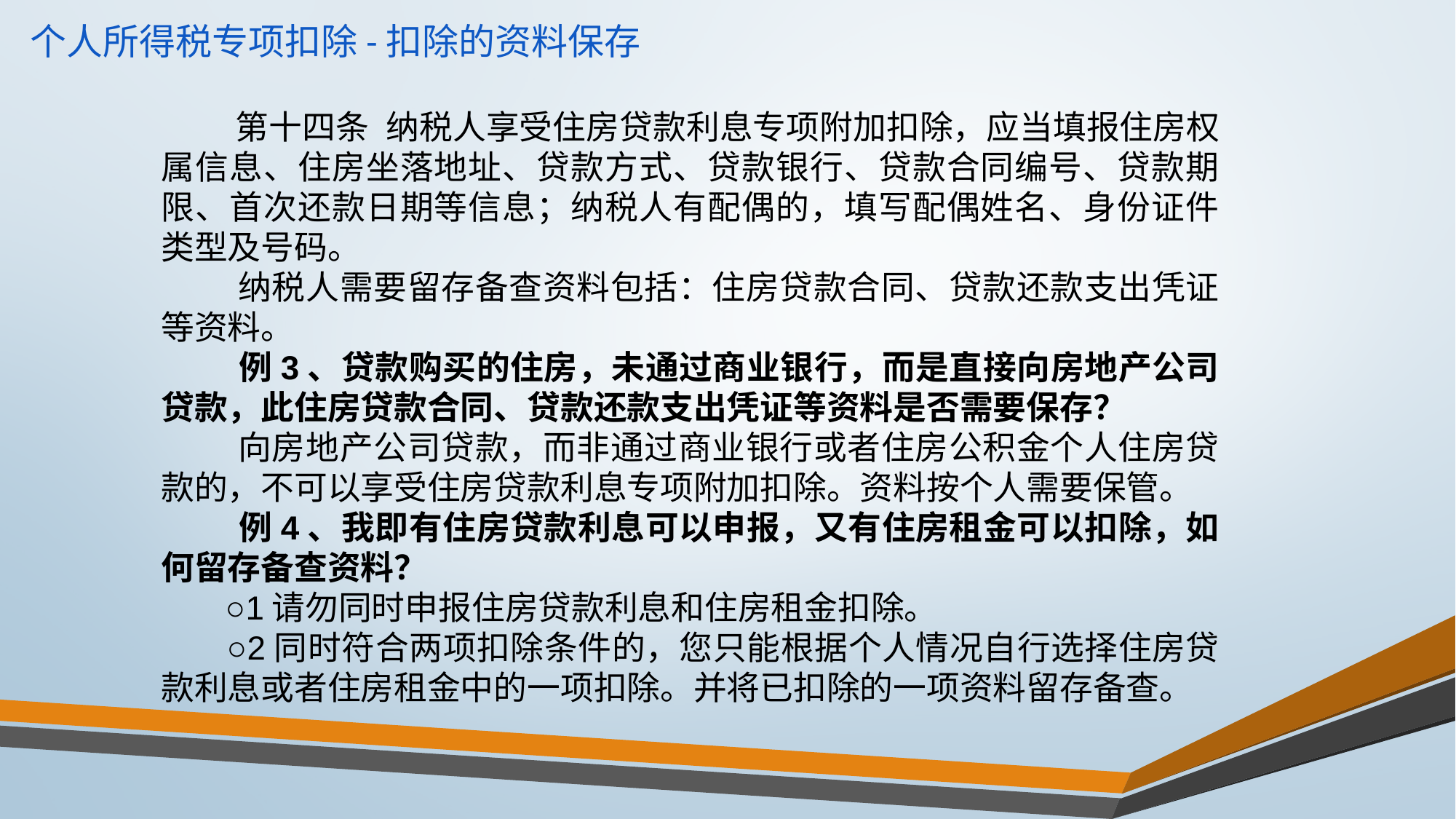

第十四条 纳税人享受住房贷款利息专项附加扣除，应当填报住房权属信息、住房坐落地址、贷款方式、贷款银行、贷款合同编号、贷款期限、首次还款日期等信息；纳税人有配偶的，填写配偶姓名、身份证件类型及号码。
    纳税人需要留存备查资料包括：住房贷款合同、贷款还款支出凭证等资料。
    例3、贷款购买的住房，未通过商业银行，而是直接向房地产公司贷款，此住房贷款合同、贷款还款支出凭证等资料是否需要保存？
    向房地产公司贷款，而非通过商业银行或者住房公积金个人住房贷款的，不可以享受住房贷款利息专项附加扣除。资料按个人需要保管。
    例4、我即有住房贷款利息可以申报，又有住房租金可以扣除，如何留存备查资料？
   ○1请勿同时申报住房贷款利息和住房租金扣除。
   ○2同时符合两项扣除条件的，您只能根据个人情况自行选择住房贷款利息或者住房租金中的一项扣除。并将已扣除的一项资料留存备查。